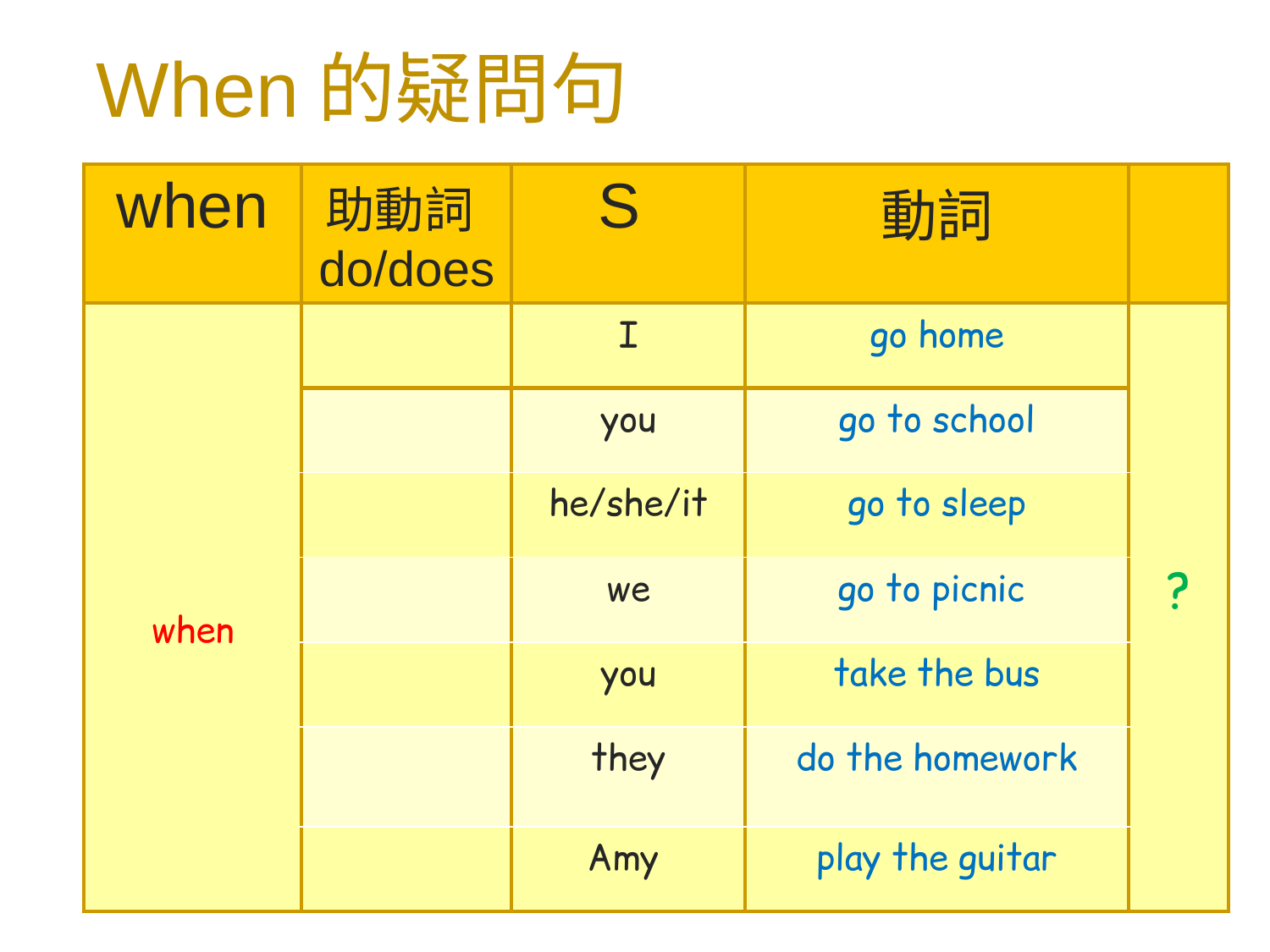

# When的疑問句
| when | 助動詞do/does | S | 動詞 |  |
| --- | --- | --- | --- | --- |
| when |  | I | go home | ? |
|  |  | you | go to school |  |
|  |  | he/she/it | go to sleep |  |
|  |  | we | go to picnic |  |
|  |  | you | take the bus |  |
|  |  | they | do the homework |  |
|  |  | Amy | play the guitar |  |